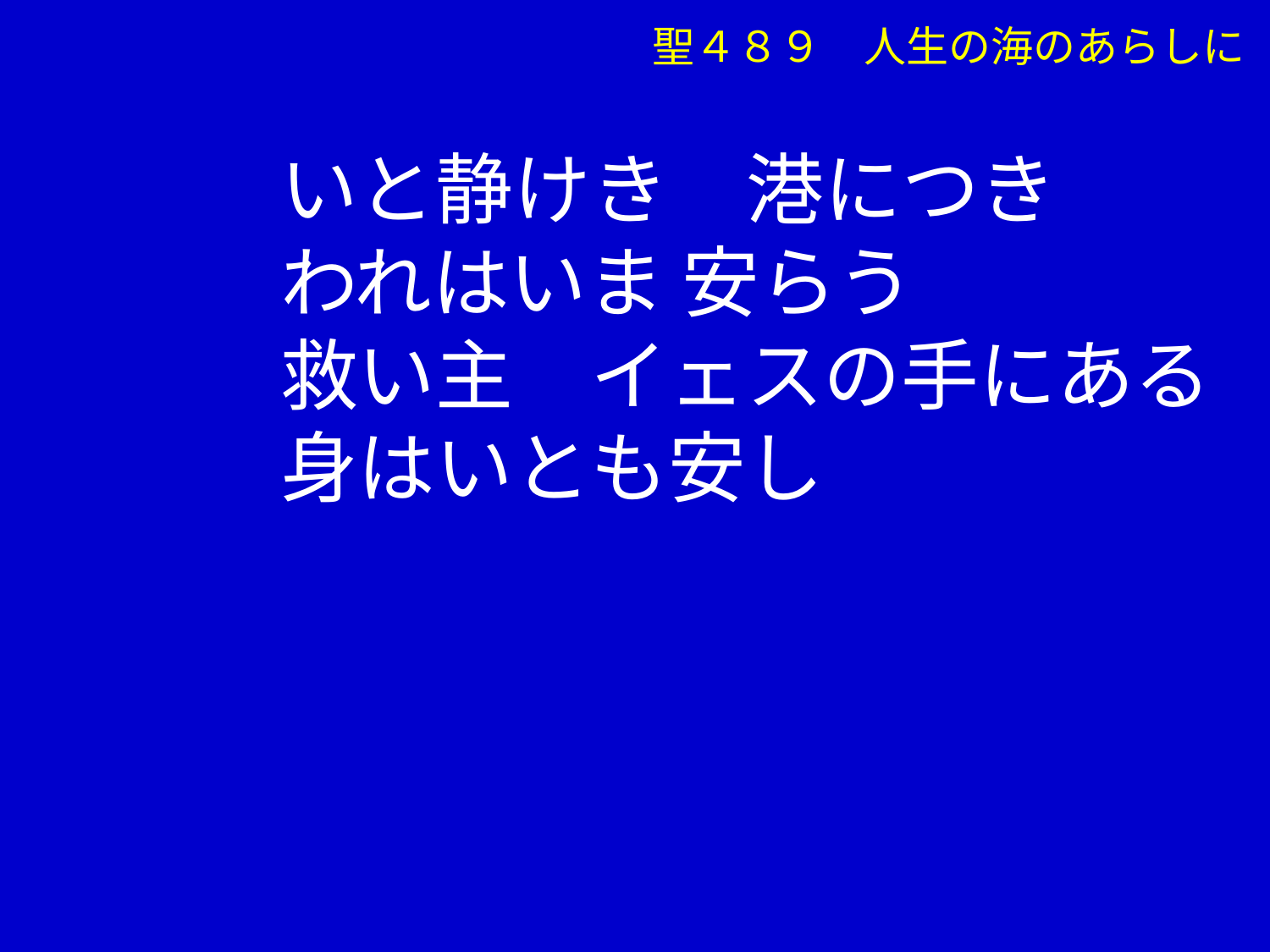

聖４８９　人生の海のあらしに
　　 いと静けき　港につき
　　 われはいま 安らう
　　 救い主　イェスの手にある
　　 身はいとも安し